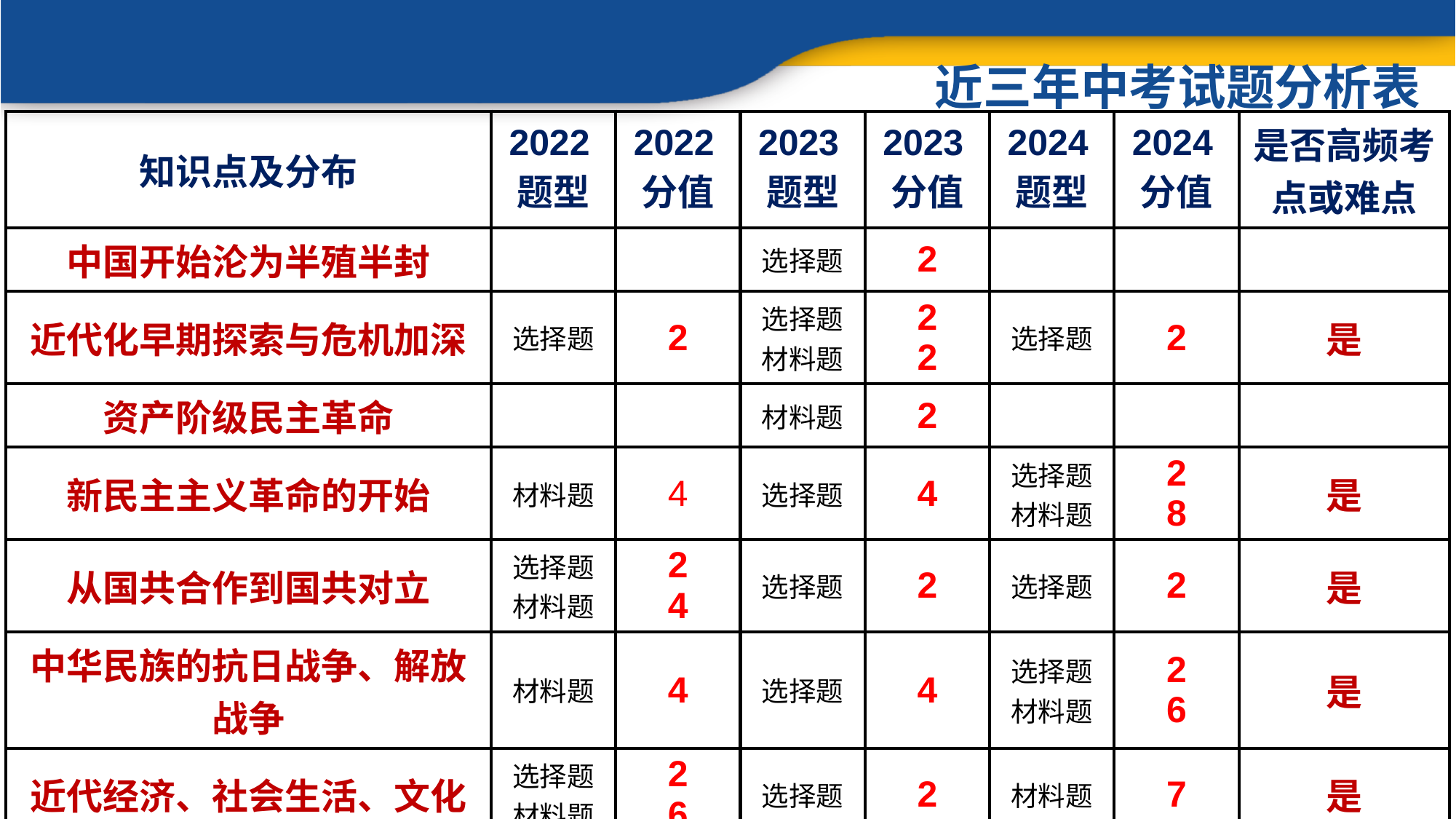

近三年中考试题分析表
| 知识点及分布 | 2022题型 | 2022分值 | 2023题型 | 2023分值 | 2024题型 | 2024分值 | 是否高频考点或难点 |
| --- | --- | --- | --- | --- | --- | --- | --- |
| 中国开始沦为半殖半封 |  |  | 选择题 | 2 |  |  |  |
| 近代化早期探索与危机加深 | 选择题 | 2 | 选择题材料题 | 2 2 | 选择题 | 2 | 是 |
| 资产阶级民主革命 |  |  | 材料题 | 2 |  |  |  |
| 新民主主义革命的开始 | 材料题 | 4 | 选择题 | 4 | 选择题 材料题 | 2 8 | 是 |
| 从国共合作到国共对立 | 选择题材料题 | 2 4 | 选择题 | 2 | 选择题 | 2 | 是 |
| 中华民族的抗日战争、解放战争 | 材料题 | 4 | 选择题 | 4 | 选择题材料题 | 2 6 | 是 |
| 近代经济、社会生活、文化 | 选择题 材料题 | 2 6 | 选择题 | 2 | 材料题 | 7 | 是 |